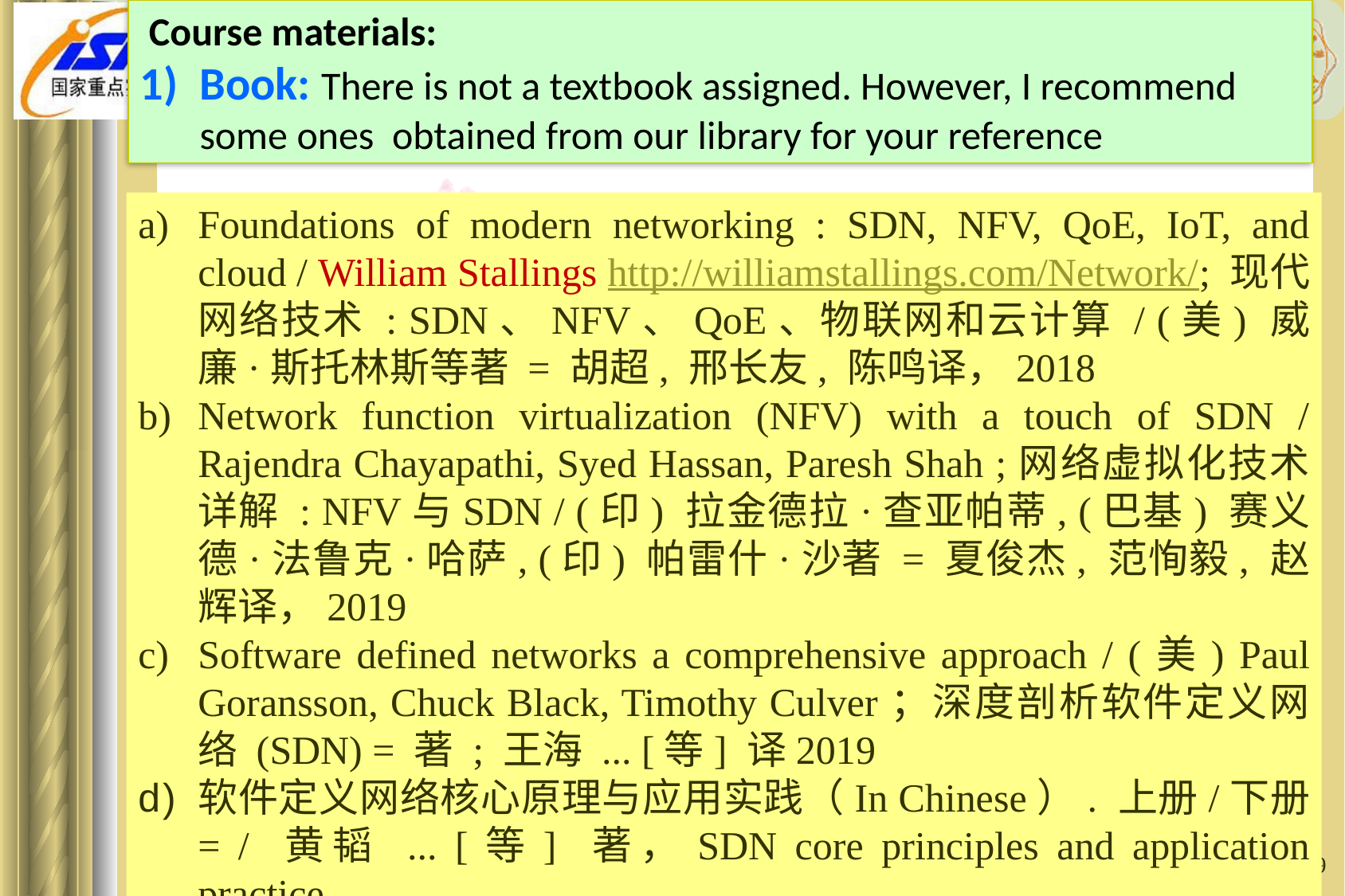

Course materials:
Book: There is not a textbook assigned. However, I recommend  some ones  obtained from our library for your reference
Foundations of modern networking : SDN, NFV, QoE, IoT, and cloud / William Stallings http://williamstallings.com/Network/; 现代网络技术 : SDN、NFV、QoE、物联网和云计算 / (美) 威廉·斯托林斯等著 = 胡超, 邢长友, 陈鸣译，2018
Network function virtualization (NFV) with a touch of SDN / Rajendra Chayapathi, Syed Hassan, Paresh Shah ;网络虚拟化技术详解 : NFV与SDN / (印) 拉金德拉·查亚帕蒂, (巴基) 赛义德·法鲁克·哈萨, (印) 帕雷什·沙著 = 夏俊杰, 范恂毅, 赵辉译，2019
Software defined networks a comprehensive approach / (美) Paul Goransson, Chuck Black, Timothy Culver；深度剖析软件定义网络 (SDN) = 著 ; 王海 ... [等] 译2019
软件定义网络核心原理与应用实践（In Chinese）. 上册/下册 = / 黄韬 ... [等] 著，SDN core principles and application practice
9
Dr. Zhanqi XU, National Key Lab on ISN, Xidian University
2020/4/8